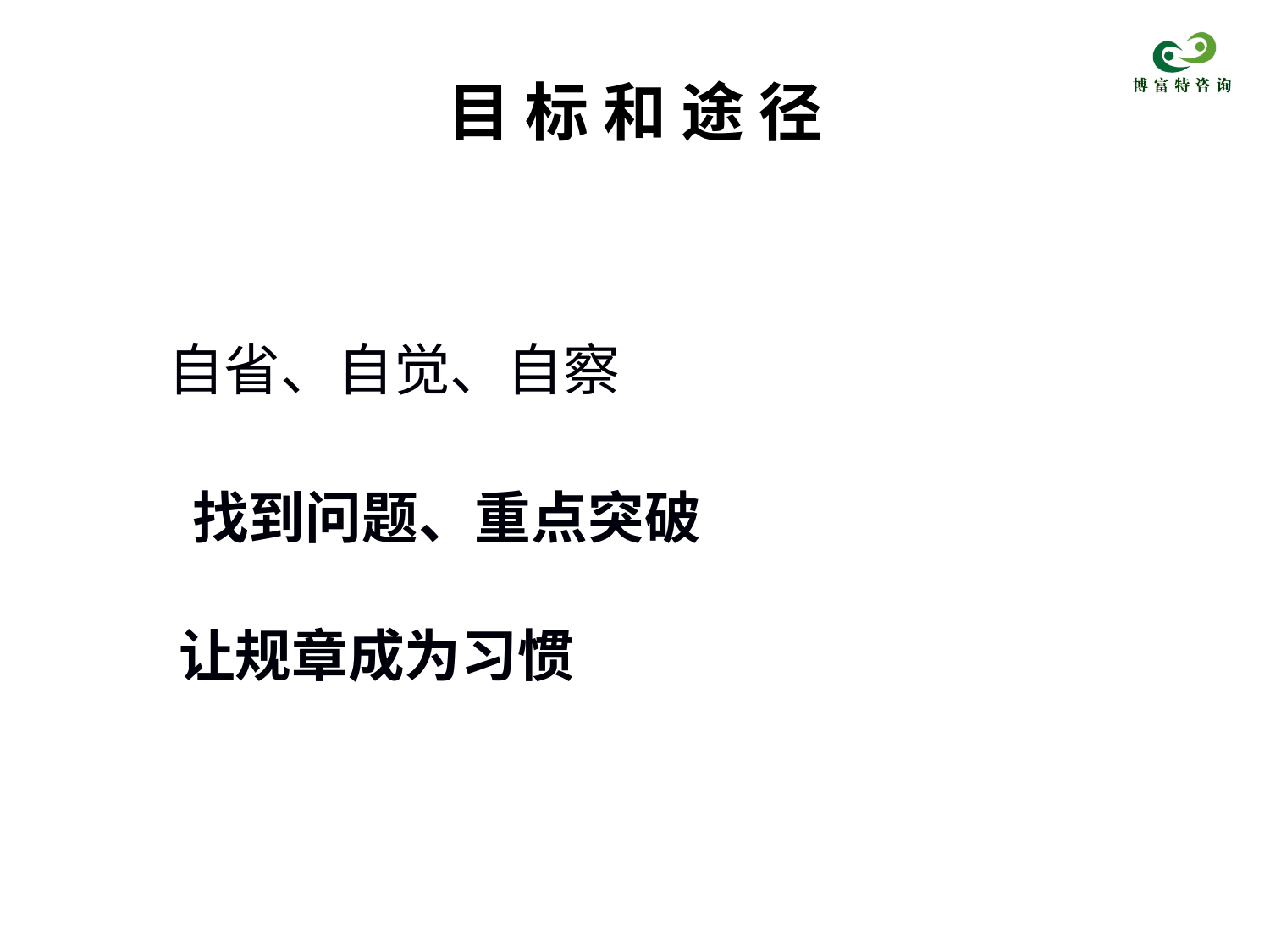

# 目 标 和 途 径
  自省、自觉、自察
找到问题、重点突破
  让规章成为习惯